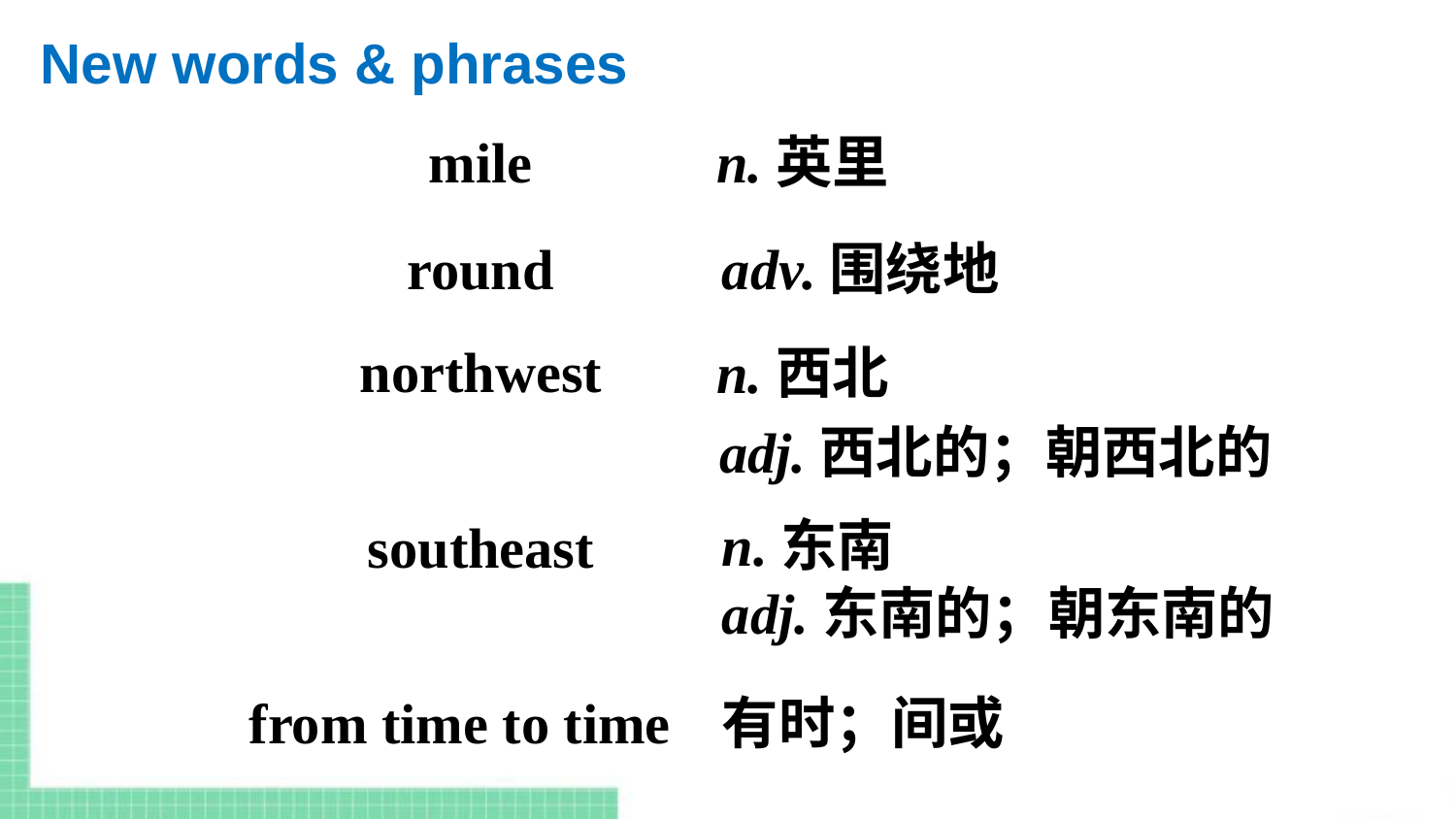

New words & phrases
mile
n.英里
adv.围绕地
round
northwest
n.西北
adj.西北的；朝西北的
n.东南
adj.东南的；朝东南的
southeast
from time to time
有时；间或